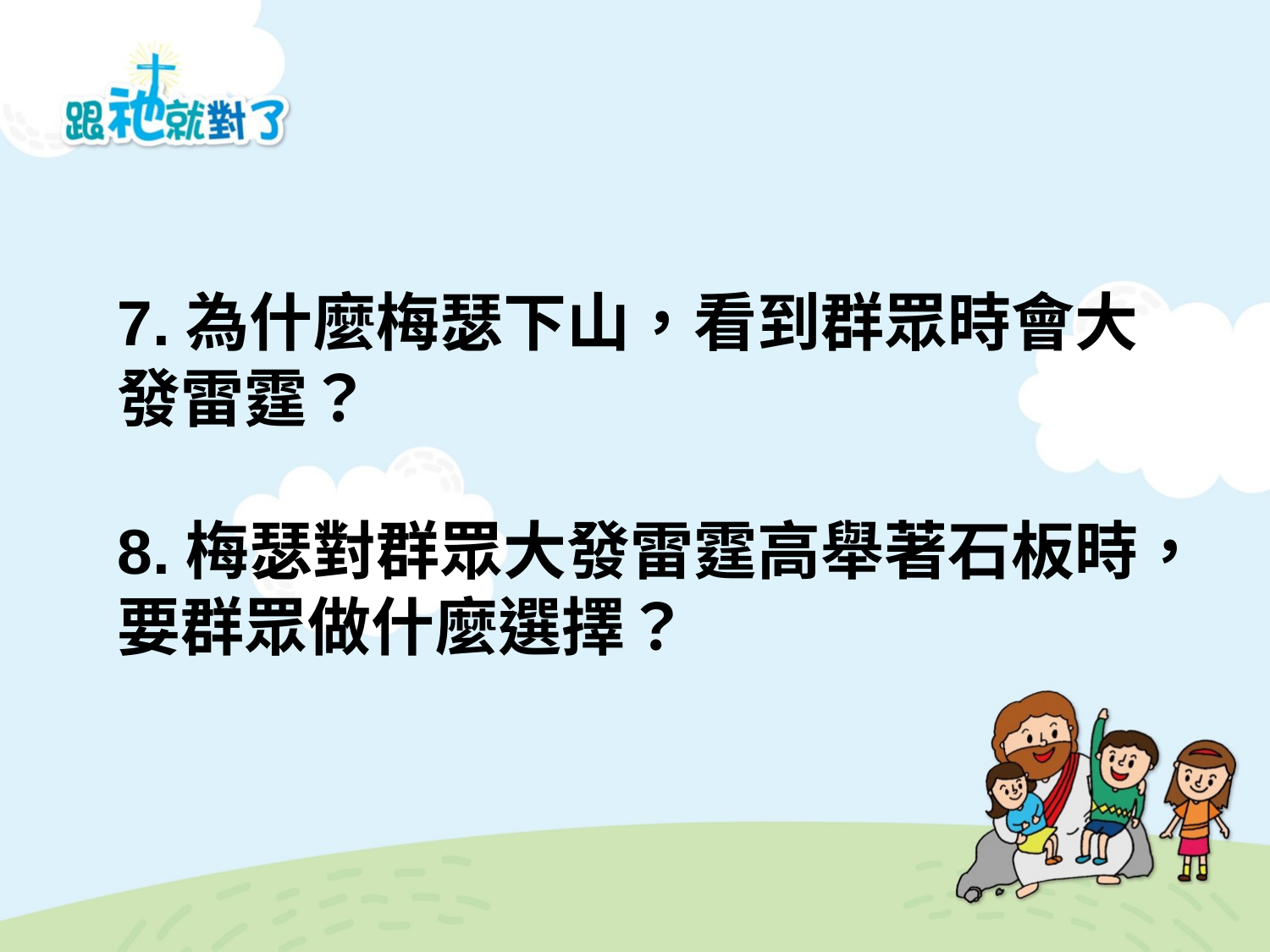

7.為什麼梅瑟下山，看到群眾時會大發雷霆？

8.梅瑟對群眾大發雷霆高舉著石板時，要群眾做什麼選擇？